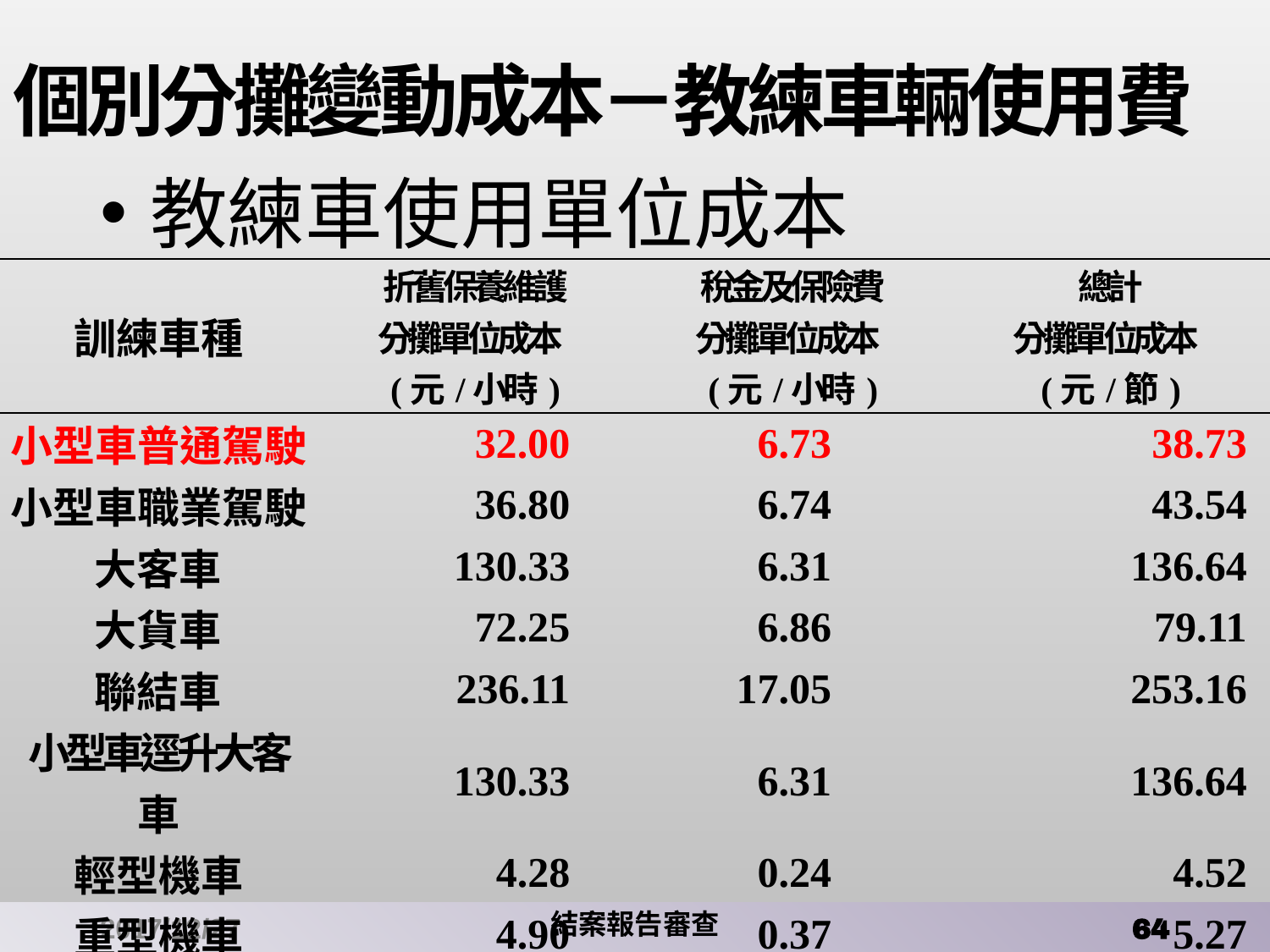

# 個別分攤變動成本－教練車輛使用費
教練車使用單位成本
| 訓練車種 | 折舊保養維護 分攤單位成本(元/小時) | 稅金及保險費 分攤單位成本(元/小時) | 總計 分攤單位成本(元/節) |
| --- | --- | --- | --- |
| 小型車普通駕駛 | 32.00 | 6.73 | 38.73 |
| 小型車職業駕駛 | 36.80 | 6.74 | 43.54 |
| 大客車 | 130.33 | 6.31 | 136.64 |
| 大貨車 | 72.25 | 6.86 | 79.11 |
| 聯結車 | 236.11 | 17.05 | 253.16 |
| 小型車逕升大客車 | 130.33 | 6.31 | 136.64 |
| 輕型機車 | 4.28 | 0.24 | 4.52 |
| 重型機車 | 4.90 | 0.37 | 5.27 |
| 未滿550c.c.大重機 | 30.18 | 2.28 | 32.45 |
| 550c.c.以上大重機 | 30.18 | 2.28 | 32.45 |
| 小型車掛附拖車 | 48.00 | 6.74 | 54.74 |
2017/12/27
結案報告審查
64